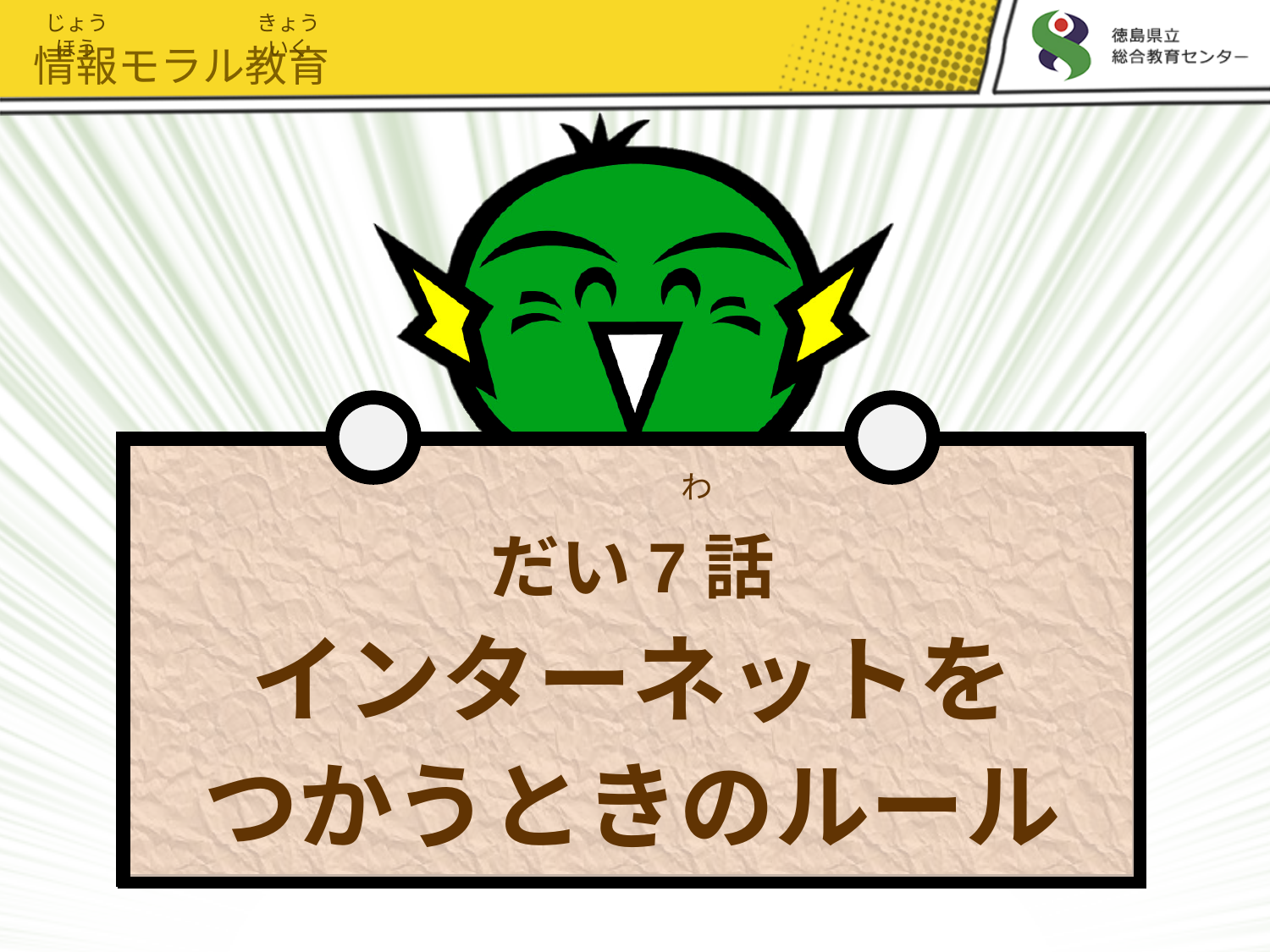

じょうほう
きょういく
情報モラル教育
わ
# だい7話 インターネットを つかうときのルール